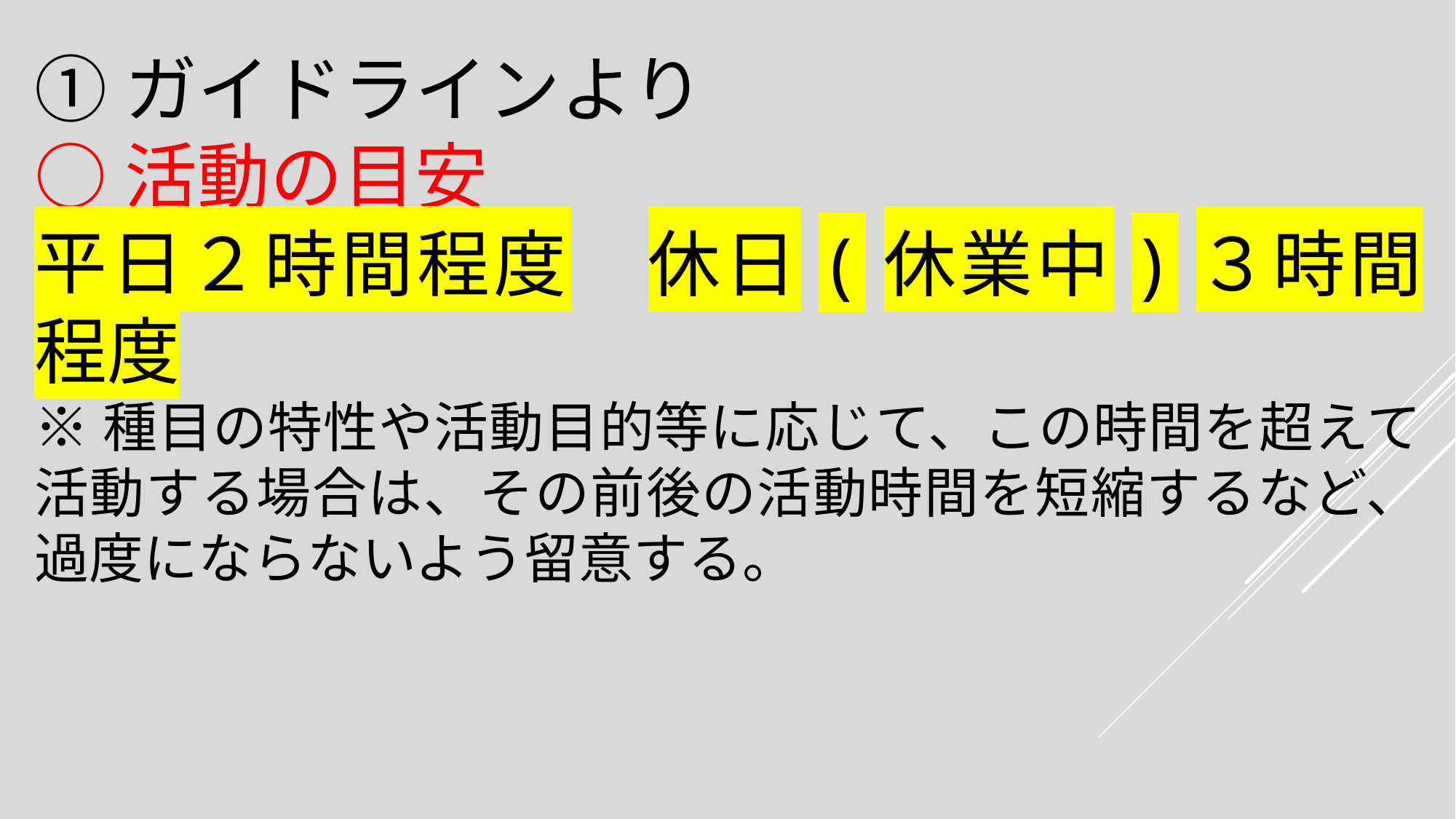

①ガイドラインより
○活動の目安
平日２時間程度　休日(休業中)３時間程度
※種目の特性や活動目的等に応じて、この時間を超えて活動する場合は、その前後の活動時間を短縮するなど、過度にならないよう留意する。